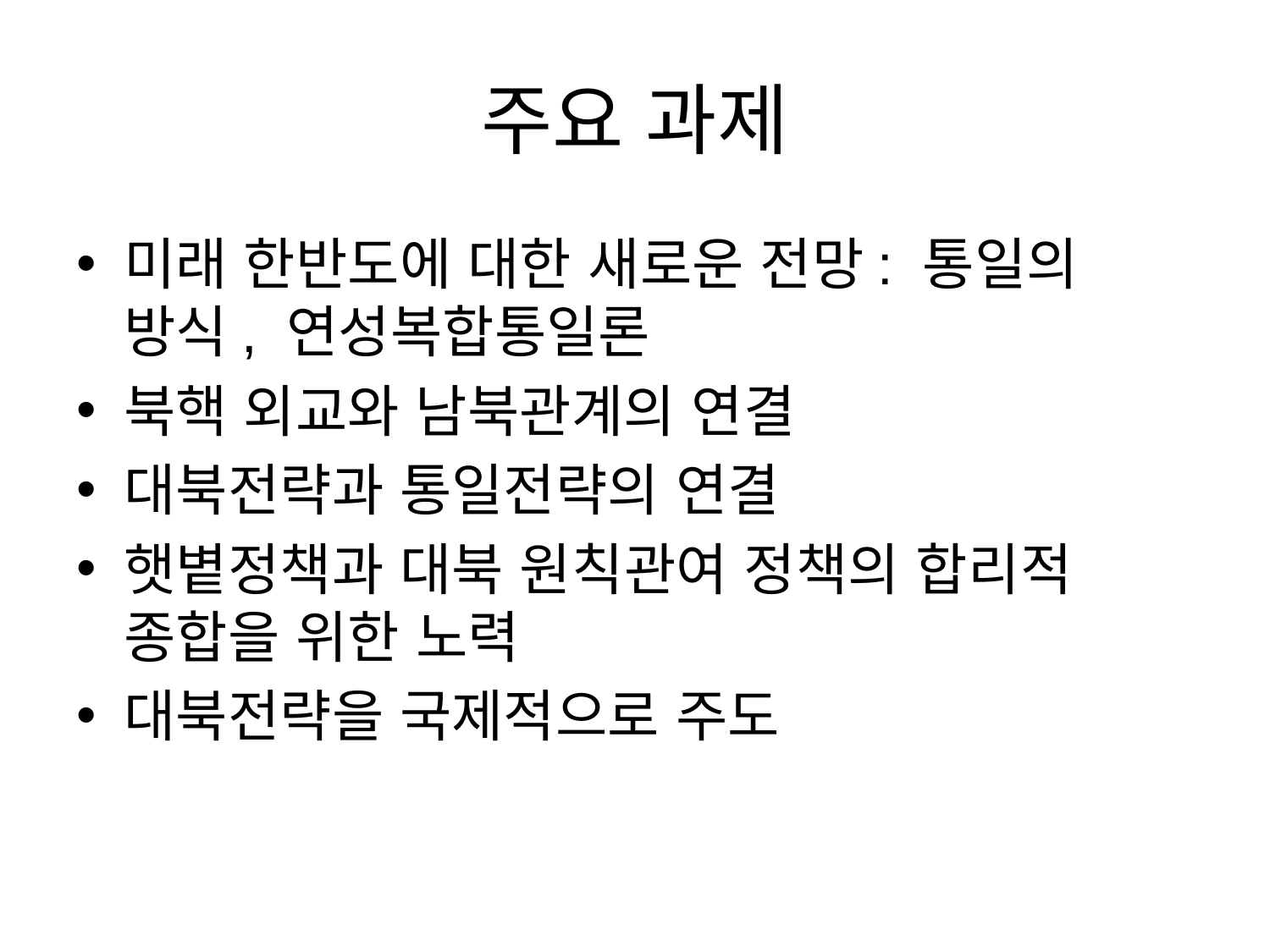

# 주요 과제
미래 한반도에 대한 새로운 전망: 통일의 방식, 연성복합통일론
북핵 외교와 남북관계의 연결
대북전략과 통일전략의 연결
햇볕정책과 대북 원칙관여 정책의 합리적 종합을 위한 노력
대북전략을 국제적으로 주도